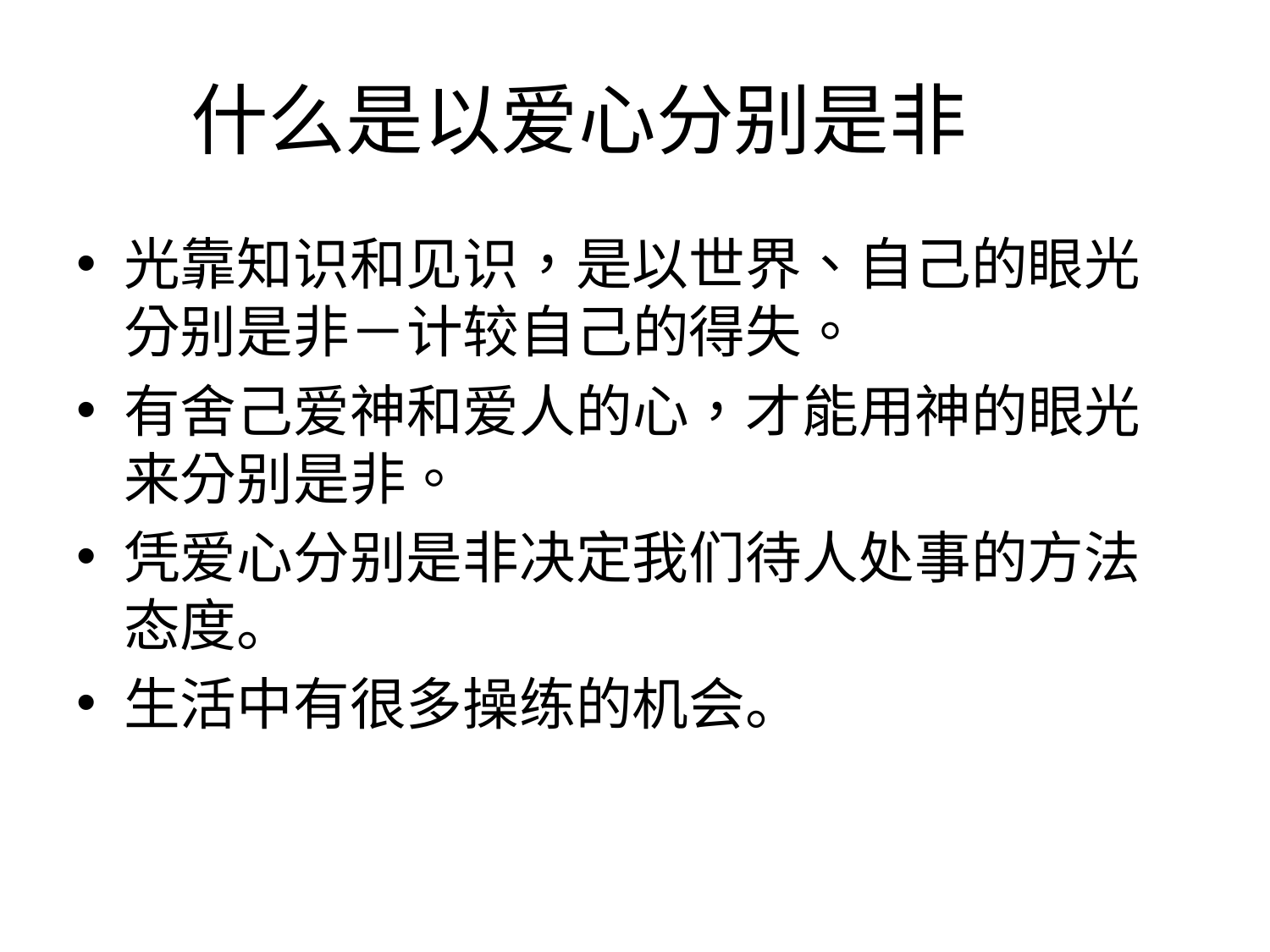

# 什么是以爱心分别是非
光靠知识和见识，是以世界、自己的眼光分别是非－计较自己的得失。
有舍己爱神和爱人的心，才能用神的眼光来分别是非。
凭爱心分别是非决定我们待人处事的方法态度。
生活中有很多操练的机会。